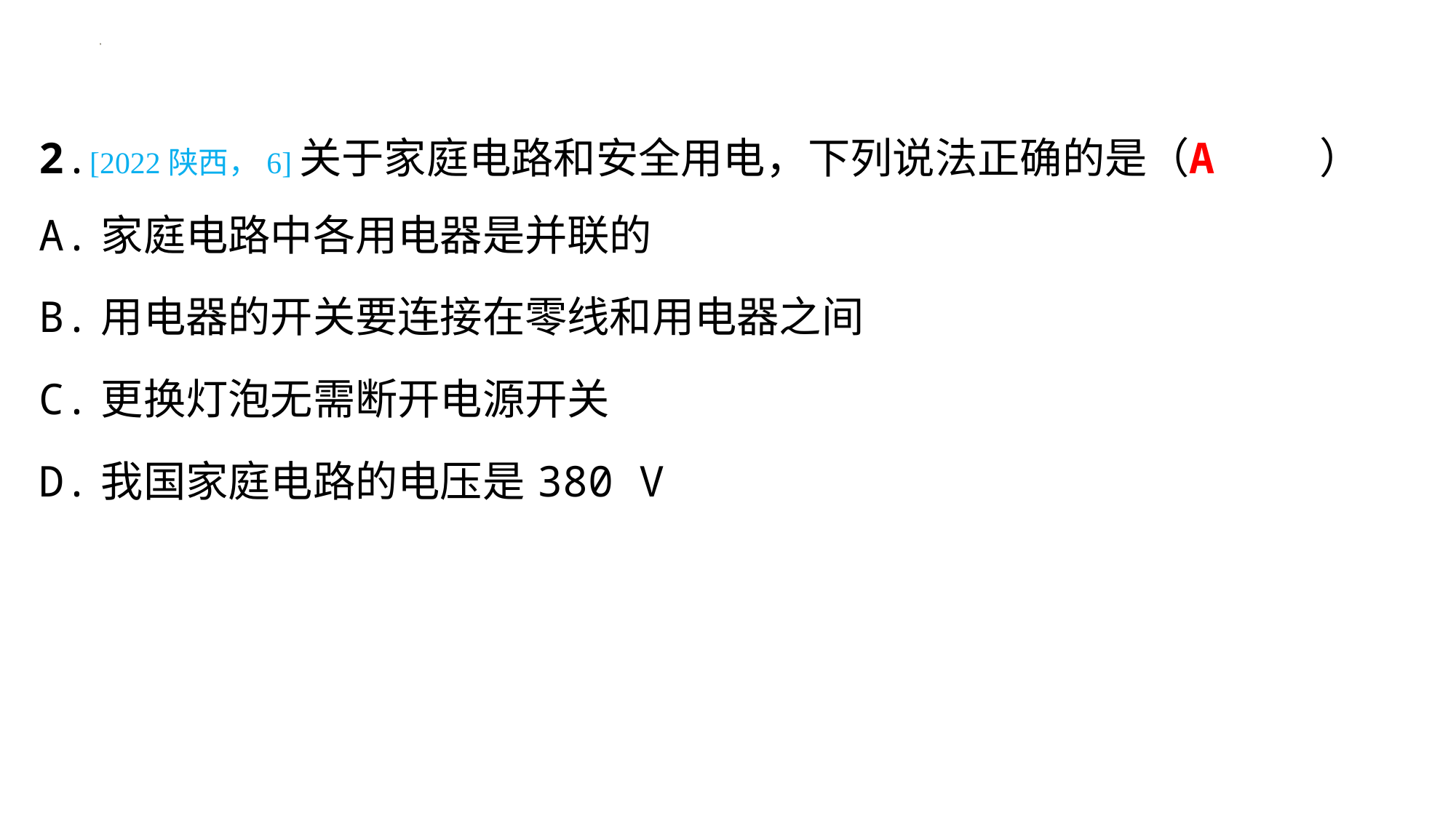

A
2.[2022陕西，6]关于家庭电路和安全用电，下列说法正确的是（　A　）
| A.家庭电路中各用电器是并联的 |
| --- |
| B.用电器的开关要连接在零线和用电器之间 |
| C.更换灯泡无需断开电源开关 |
| D.我国家庭电路的电压是380 V |